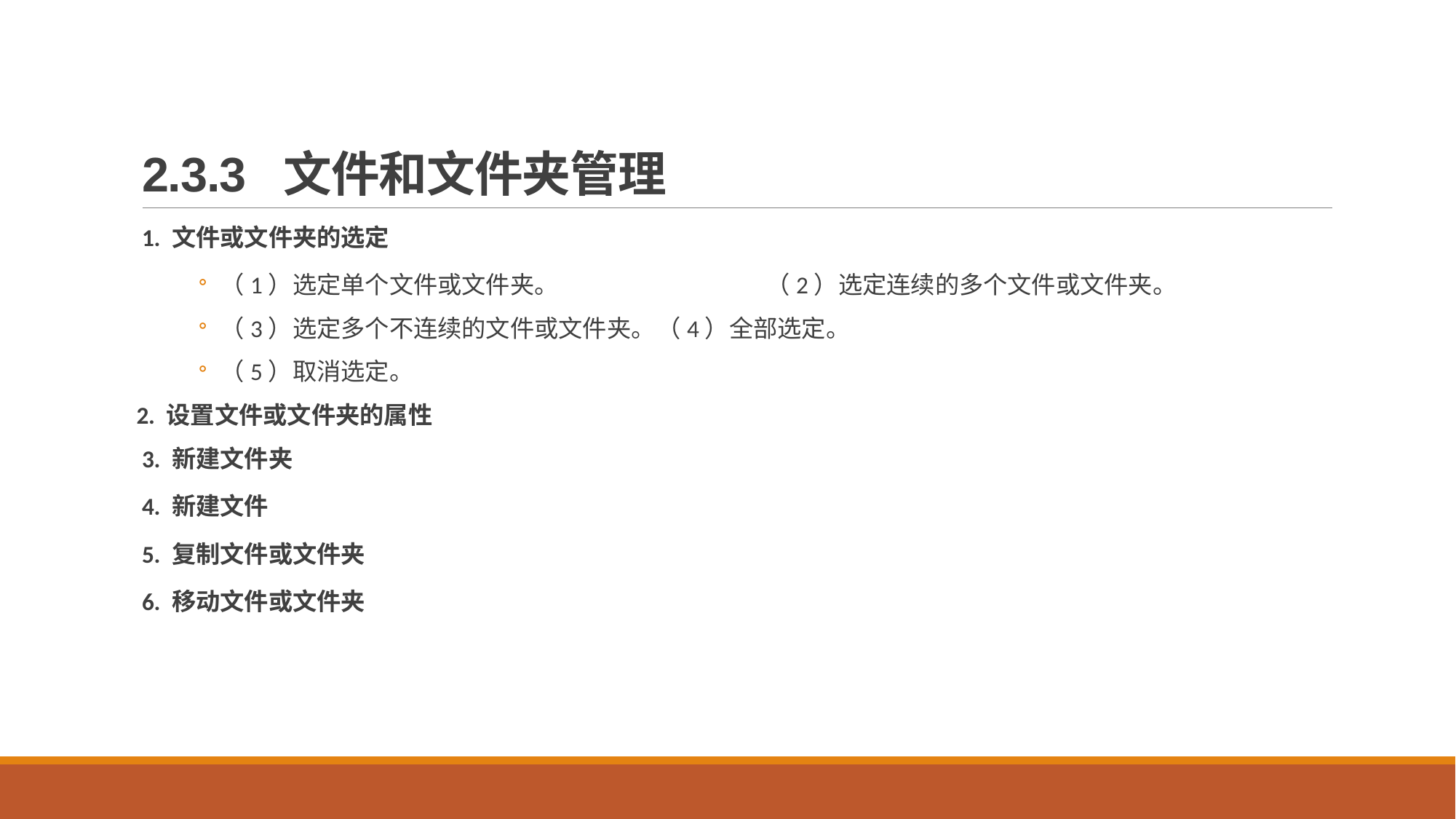

# 2.3.3  文件和文件夹管理
1. 文件或文件夹的选定
（1）选定单个文件或文件夹。		（2）选定连续的多个文件或文件夹。
（3）选定多个不连续的文件或文件夹。	（4）全部选定。
（5）取消选定。
 2. 设置文件或文件夹的属性
3. 新建文件夹
4. 新建文件
5. 复制文件或文件夹
6. 移动文件或文件夹